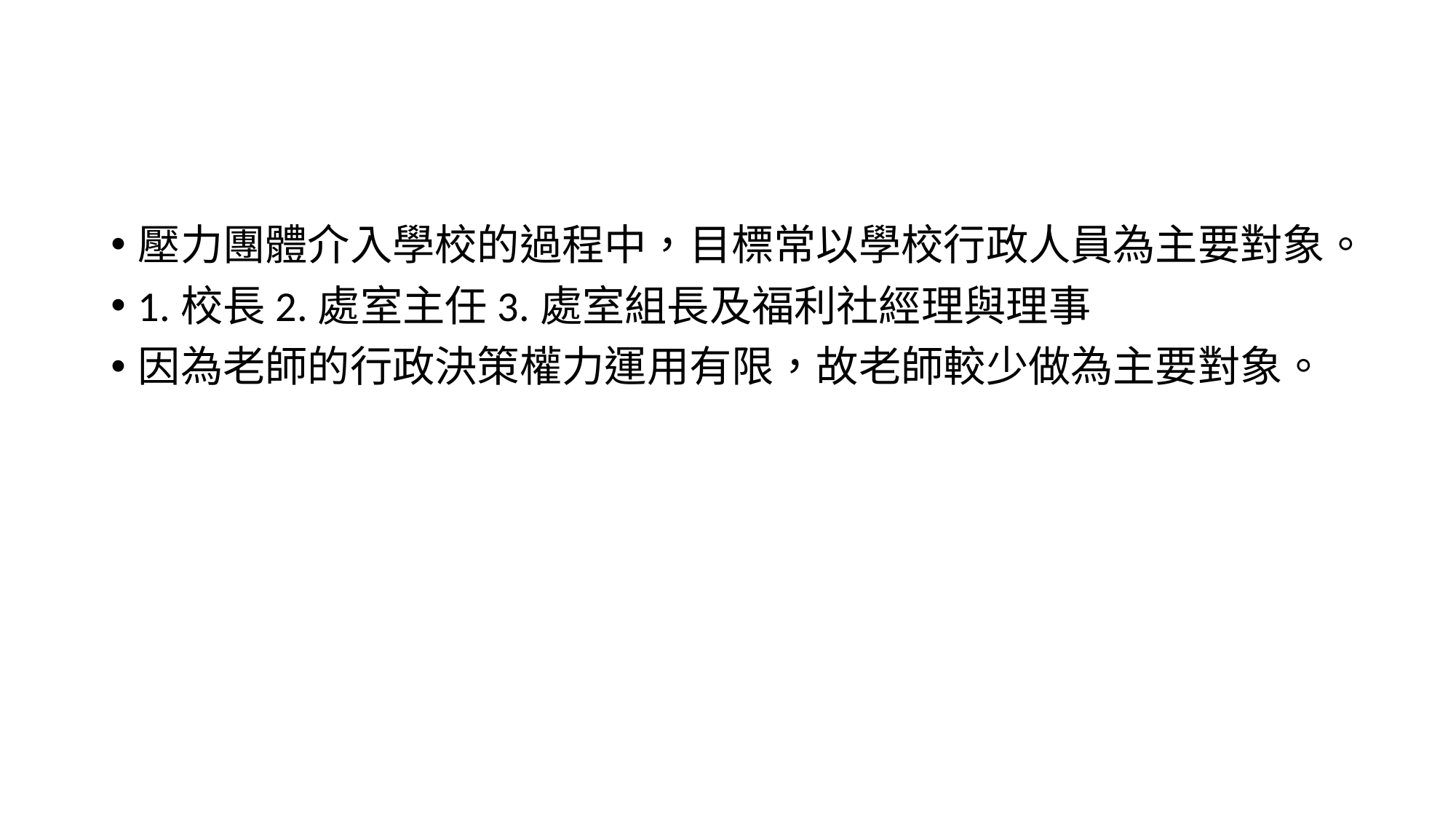

#
壓力團體介入學校的過程中，目標常以學校行政人員為主要對象。
1.校長2.處室主任3.處室組長及福利社經理與理事
因為老師的行政決策權力運用有限，故老師較少做為主要對象。